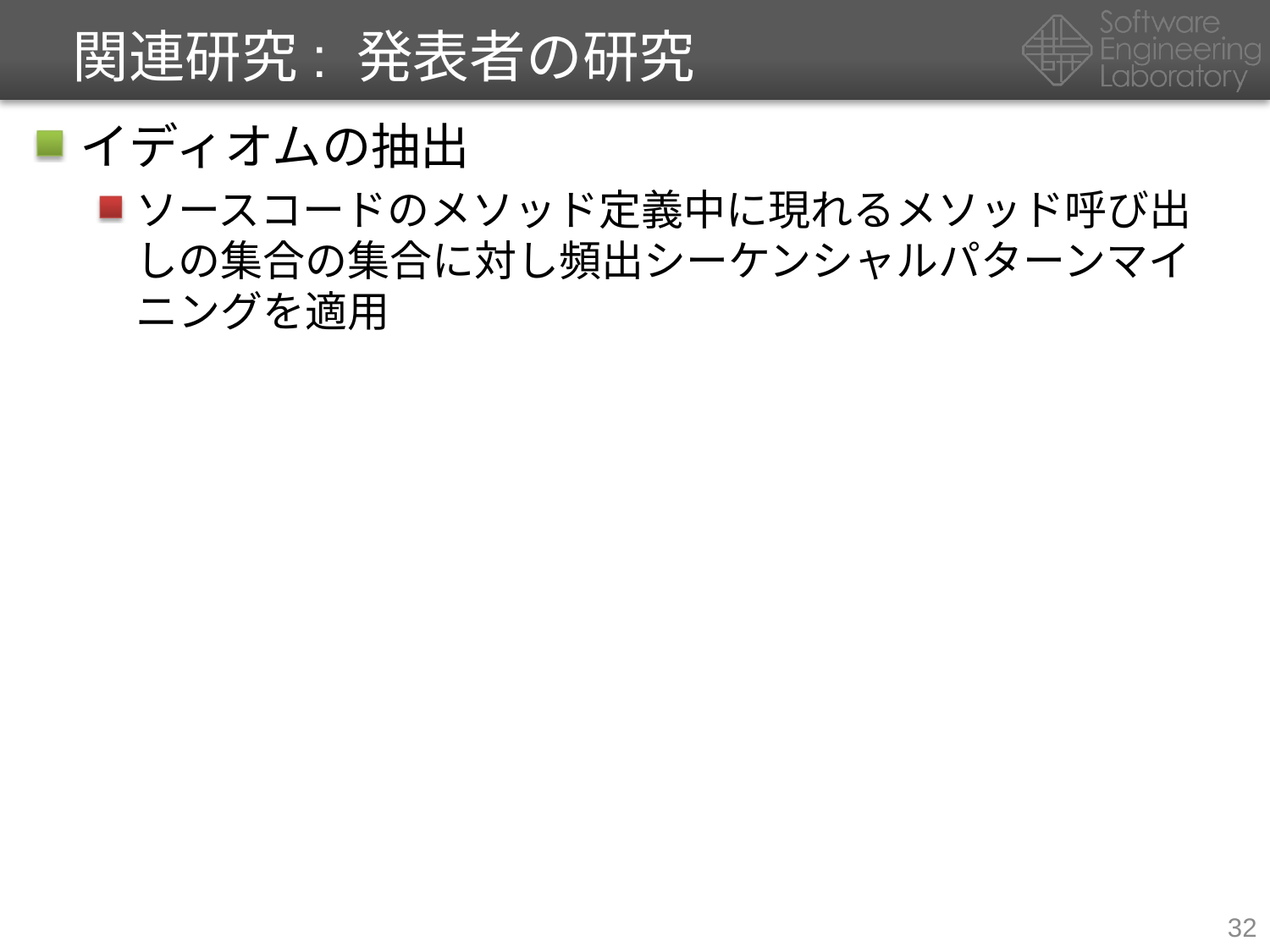

# 関連研究: 発表者の研究
イディオムの抽出
ソースコードのメソッド定義中に現れるメソッド呼び出しの集合の集合に対し頻出シーケンシャルパターンマイニングを適用

32